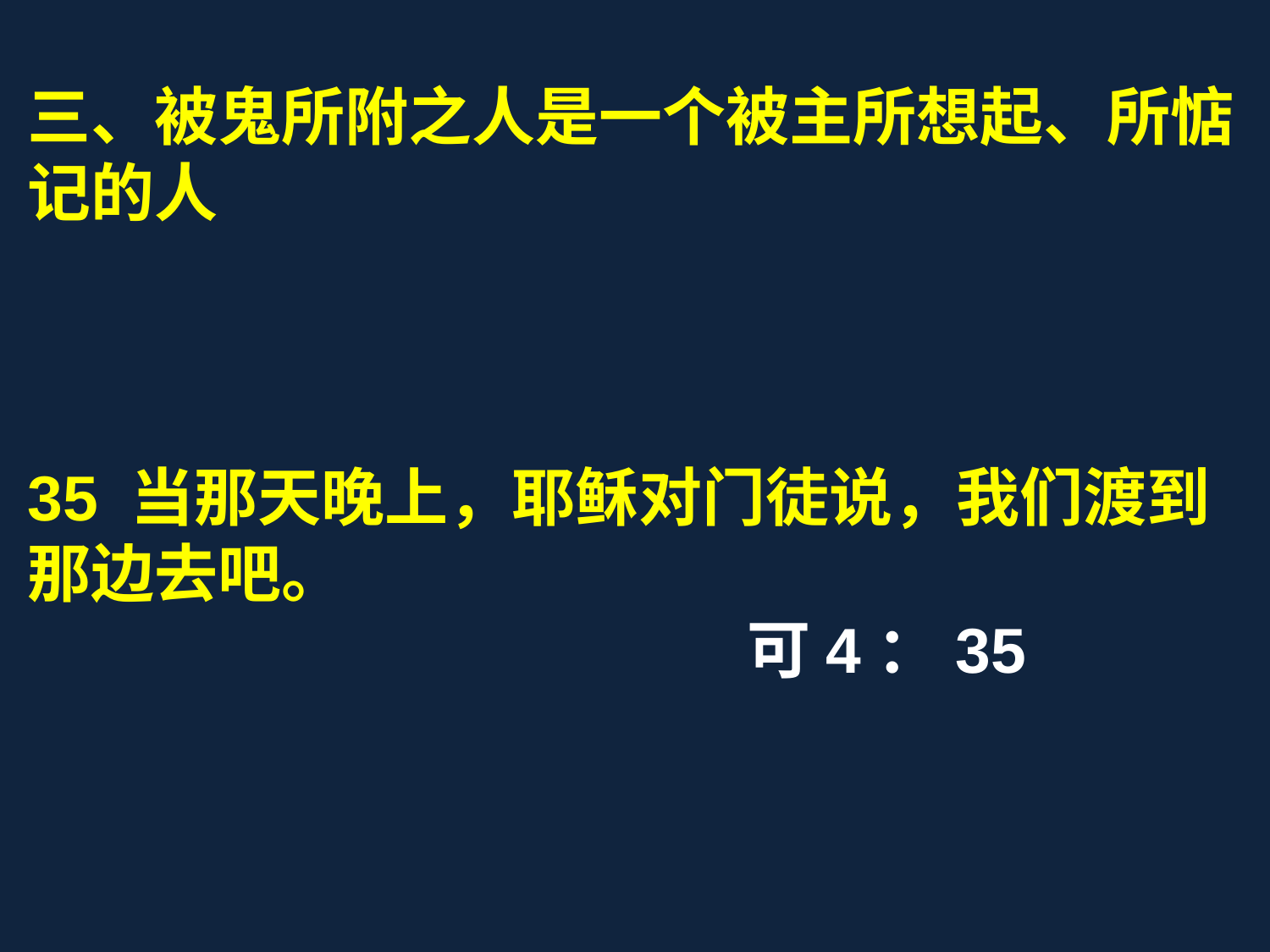

三、被鬼所附之人是一个被主所想起、所惦记的人
35 当那天晚上，耶稣对门徒说，我们渡到那边去吧。
                                                  可4：35